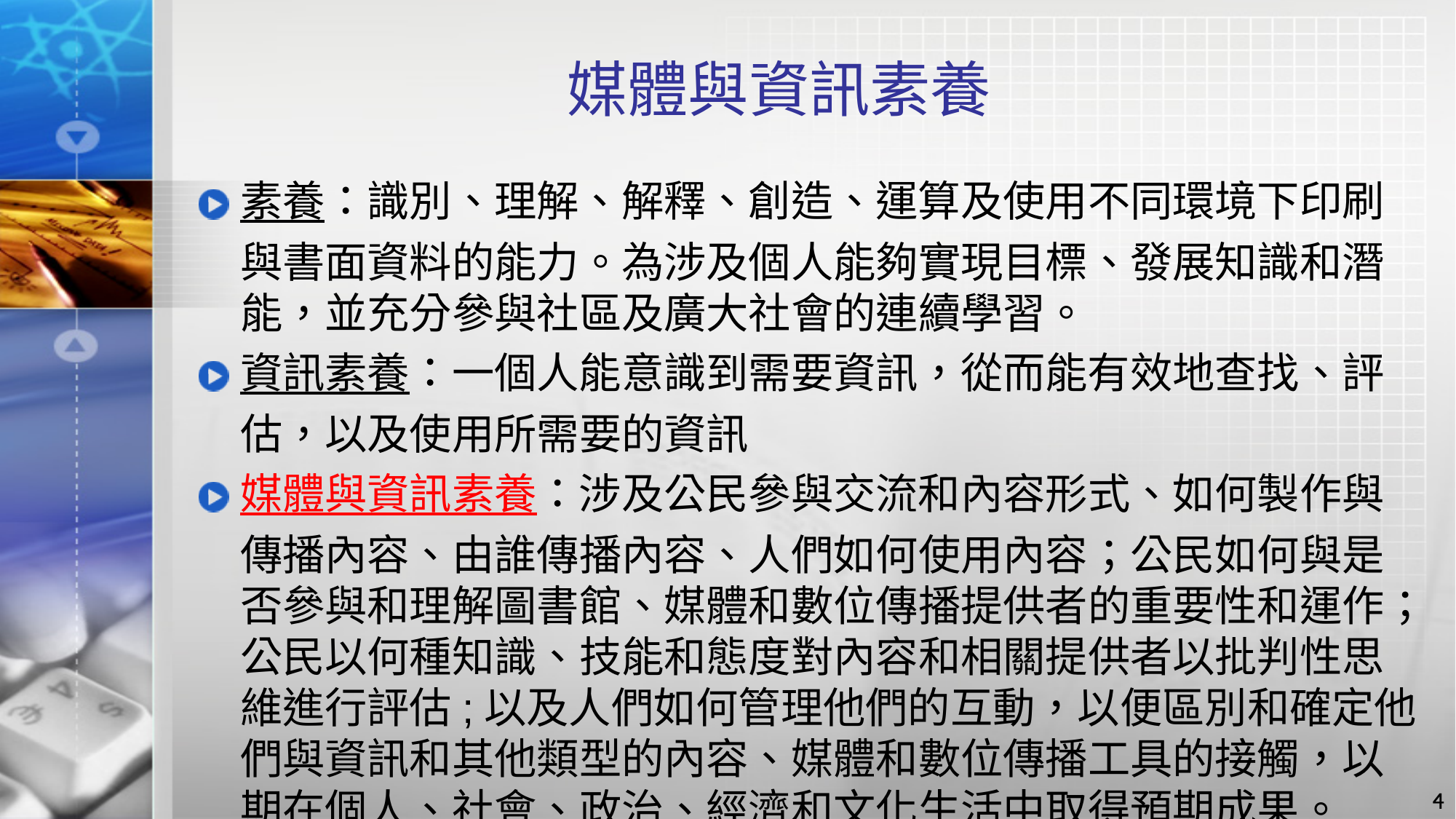

# 媒體與資訊素養
素養：識別、理解、解釋、創造、運算及使用不同環境下印刷與書面資料的能力。為涉及個人能夠實現目標、發展知識和潛能，並充分參與社區及廣大社會的連續學習。
資訊素養：一個人能意識到需要資訊，從而能有效地查找、評估，以及使用所需要的資訊
媒體與資訊素養：涉及公民參與交流和內容形式、如何製作與傳播內容、由誰傳播內容、人們如何使用內容；公民如何與是否參與和理解圖書館、媒體和數位傳播提供者的重要性和運作；公民以何種知識、技能和態度對內容和相關提供者以批判性思維進行評估;以及人們如何管理他們的互動，以便區別和確定他們與資訊和其他類型的內容、媒體和數位傳播工具的接觸，以期在個人、社會、政治、經濟和文化生活中取得預期成果。

4